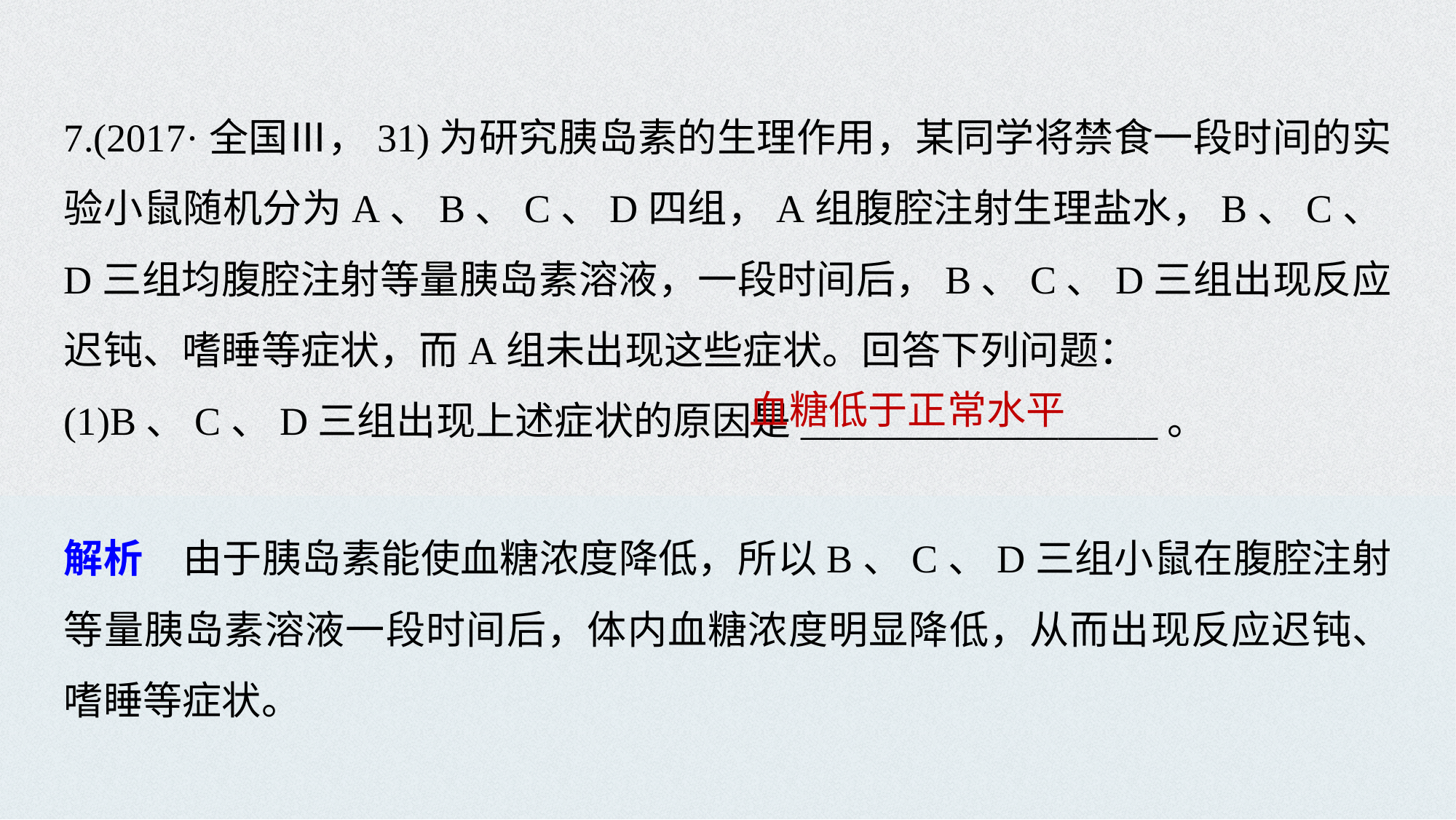

7.(2017·全国Ⅲ，31)为研究胰岛素的生理作用，某同学将禁食一段时间的实验小鼠随机分为A、B、C、D四组，A组腹腔注射生理盐水，B、C、D三组均腹腔注射等量胰岛素溶液，一段时间后，B、C、D三组出现反应迟钝、嗜睡等症状，而A组未出现这些症状。回答下列问题：
(1)B、C、D三组出现上述症状的原因是__________________。
血糖低于正常水平
解析　由于胰岛素能使血糖浓度降低，所以B、C、D三组小鼠在腹腔注射等量胰岛素溶液一段时间后，体内血糖浓度明显降低，从而出现反应迟钝、嗜睡等症状。